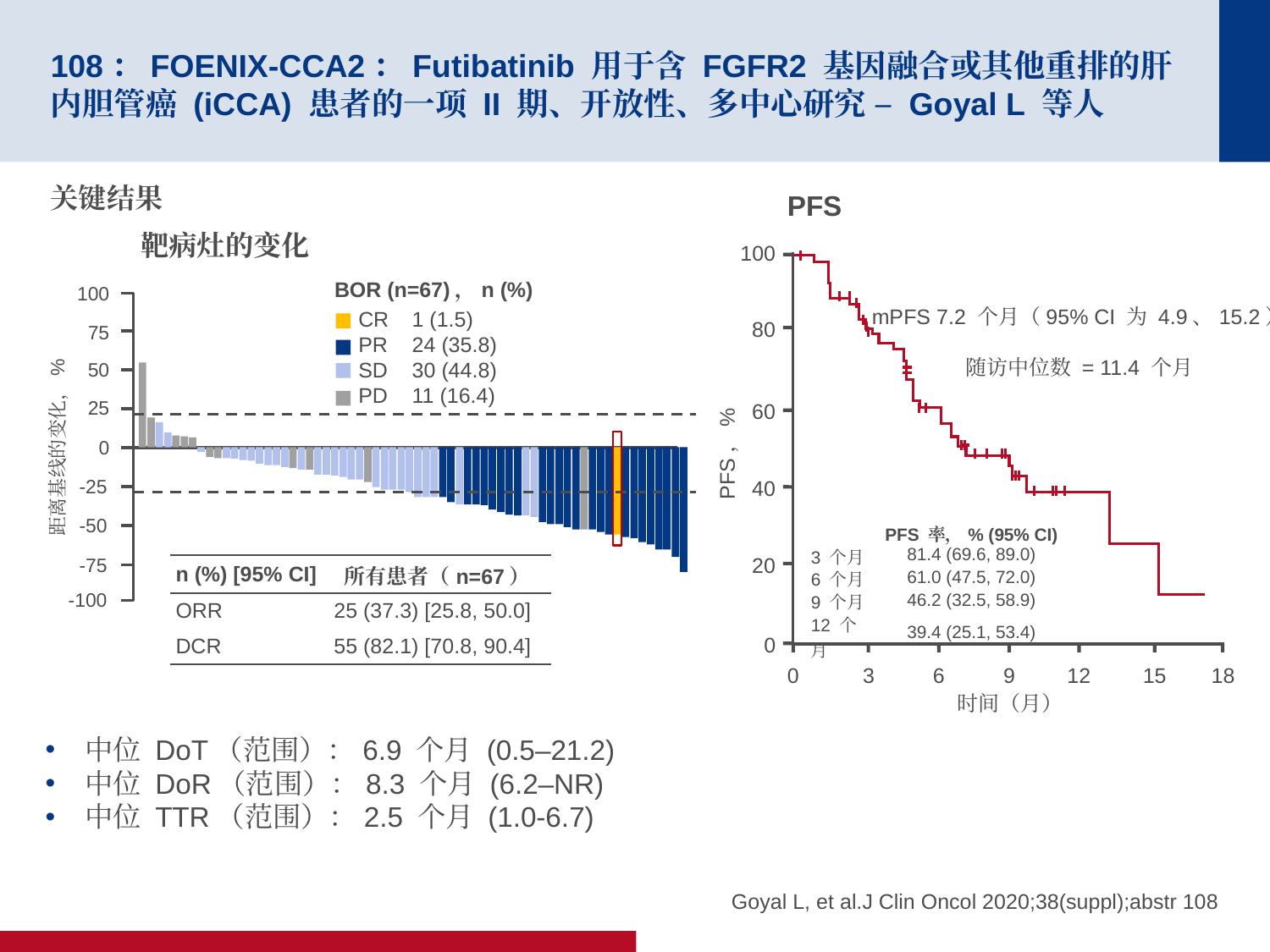

# 108：FOENIX-CCA2：Futibatinib 用于含 FGFR2 基因融合或其他重排的肝内胆管癌 (iCCA) 患者的一项 II 期、开放性、多中心研究 – Goyal L 等人
关键结果

PFS
靶病灶的变化
100

mPFS 7.2 个月（95% CI 为 4.9、15.2）

随访中位数 = 11.4 个月
80

60

PFS，%
40

20

0

0
3
6
9
12
15
18
时间（月）
BOR (n=67)，n (%)
100
75
50
25
距离基线的变化，%
0
-25
-50
-75
-100
CR
PR
SD
PD
1 (1.5)
24 (35.8)
30 (44.8)
11 (16.4)

|  | PFS 率，% (95% CI) |
| --- | --- |
| 3 个月 | 81.4 (69.6, 89.0) |
| 6 个月 | 61.0 (47.5, 72.0) |
| 9 个月 | 46.2 (32.5, 58.9) |
| 12 个月 | 39.4 (25.1, 53.4) |
| n (%) [95% CI] | 所有患者（n=67） |
| --- | --- |
| ORR | 25 (37.3) [25.8, 50.0] |
| DCR | 55 (82.1) [70.8, 90.4] |
中位 DoT（范围）：6.9 个月 (0.5–21.2)
中位 DoR（范围）：8.3 个月 (6.2–NR)
中位 TTR（范围）：2.5 个月 (1.0-6.7)
Goyal L, et al.J Clin Oncol 2020;38(suppl);abstr 108